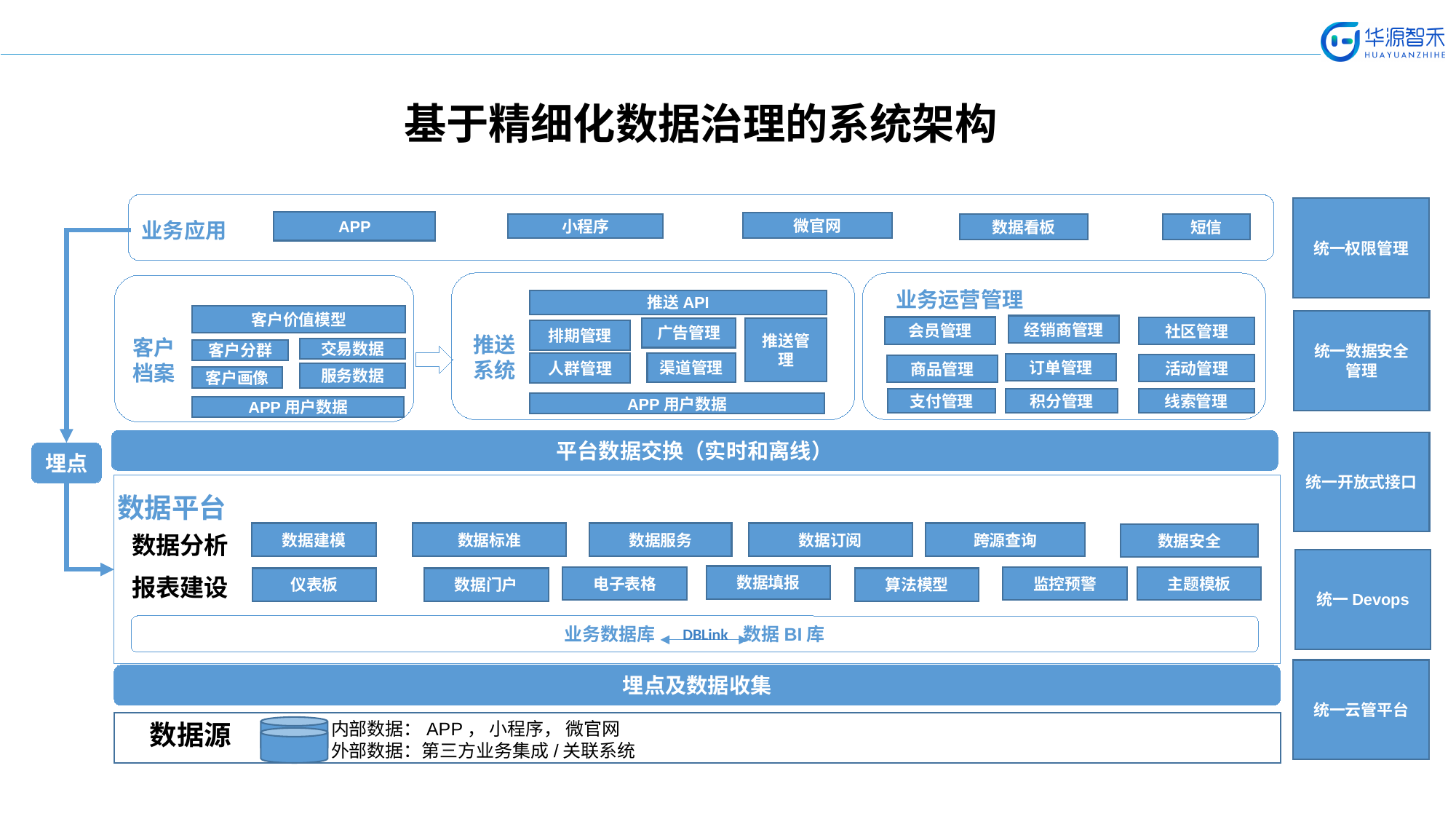

基于精细化数据治理的系统架构

统一权限管理
业务应用
APP
微官网
数据看板
短信
小程序

业务运营管理
推送API
客户价值模型
统一数据安全
管理
经销商管理
会员管理
社区管理
推送管理
广告管理
排期管理
推送
系统
客户
档案
交易数据
客户分群

人群管理
渠道管理
订单管理
活动管理
商品管理
服务数据
客户画像
支付管理
积分管理
线索管理
APP用户数据
APP用户数据
统一开放式接口
平台数据交换（实时和离线）
埋点

数据平台
数据建模
数据标准
数据服务
数据订阅
跨源查询
数据安全
数据分析
统一Devops
数据填报
电子表格
监控预警
主题模板
报表建设
仪表板
数据门户
算法模型
业务数据库                     数据BI库
DBLink
统一云管平台
埋点及数据收集

数据源
内部数据：APP， 小程序， 微官网
外部数据：第三方业务集成/关联系统